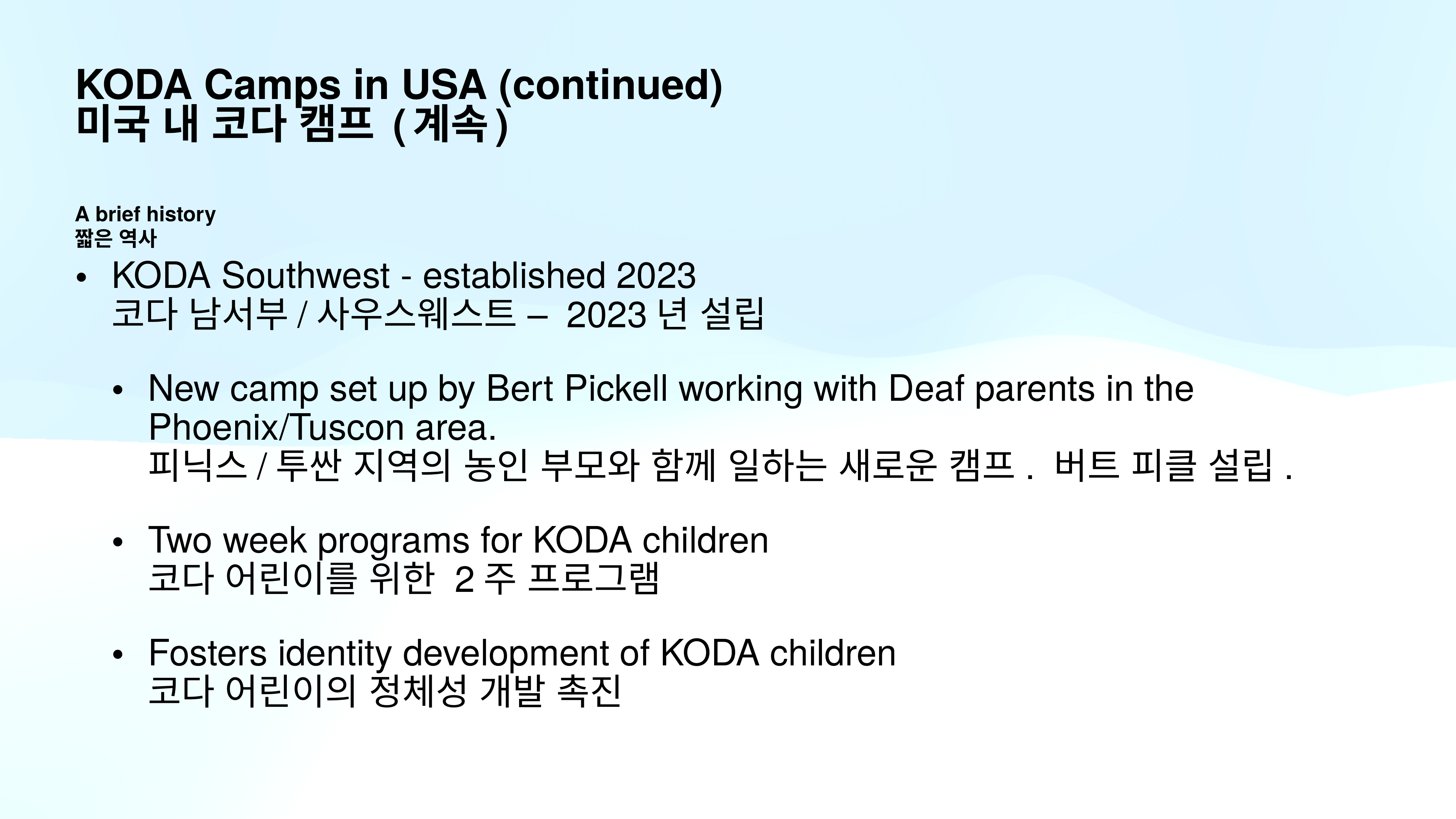

# KODA Camps in USA (continued)
미국 내 코다 캠프 (계속)
A brief history
짧은 역사
KODA Southwest - established 2023
코다 남서부/사우스웨스트 – 2023년 설립
New camp set up by Bert Pickell working with Deaf parents in the Phoenix/Tuscon area.
피닉스/투싼 지역의 농인 부모와 함께 일하는 새로운 캠프. 버트 피클 설립.
Two week programs for KODA children
코다 어린이를 위한 2주 프로그램
Fosters identity development of KODA children
코다 어린이의 정체성 개발 촉진